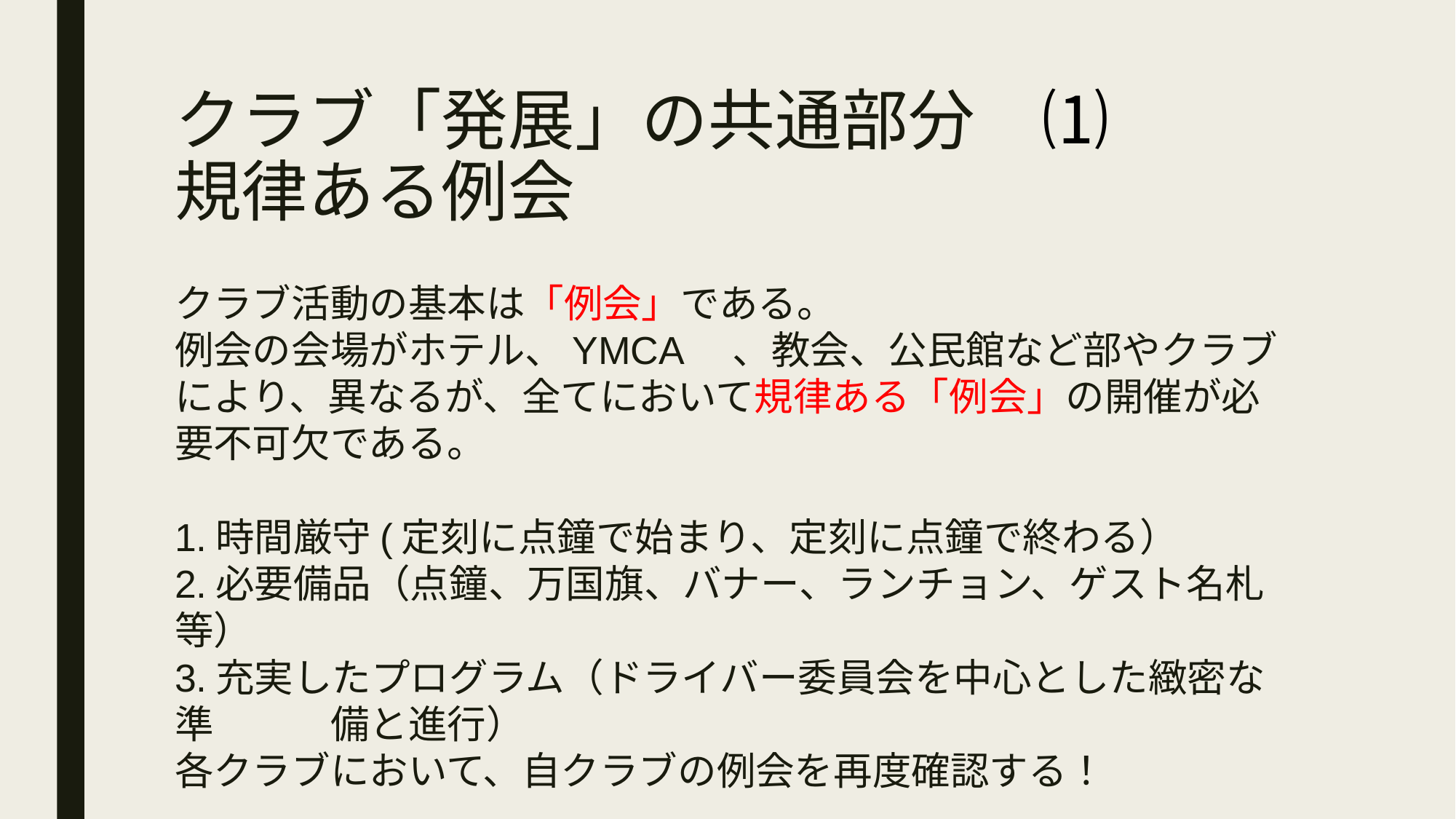

# クラブ「発展」の共通部分　⑴ 規律ある例会
クラブ活動の基本は「例会」である。
例会の会場がホテル、YMCA　、教会、公民館など部やクラブにより、異なるが、全てにおいて規律ある「例会」の開催が必要不可欠である。

1.時間厳守(定刻に点鐘で始まり、定刻に点鐘で終わる）
2.必要備品（点鐘、万国旗、バナー、ランチョン、ゲスト名札等）
3.充実したプログラム（ドライバー委員会を中心とした緻密な準　　　備と進行）
各クラブにおいて、自クラブの例会を再度確認する！